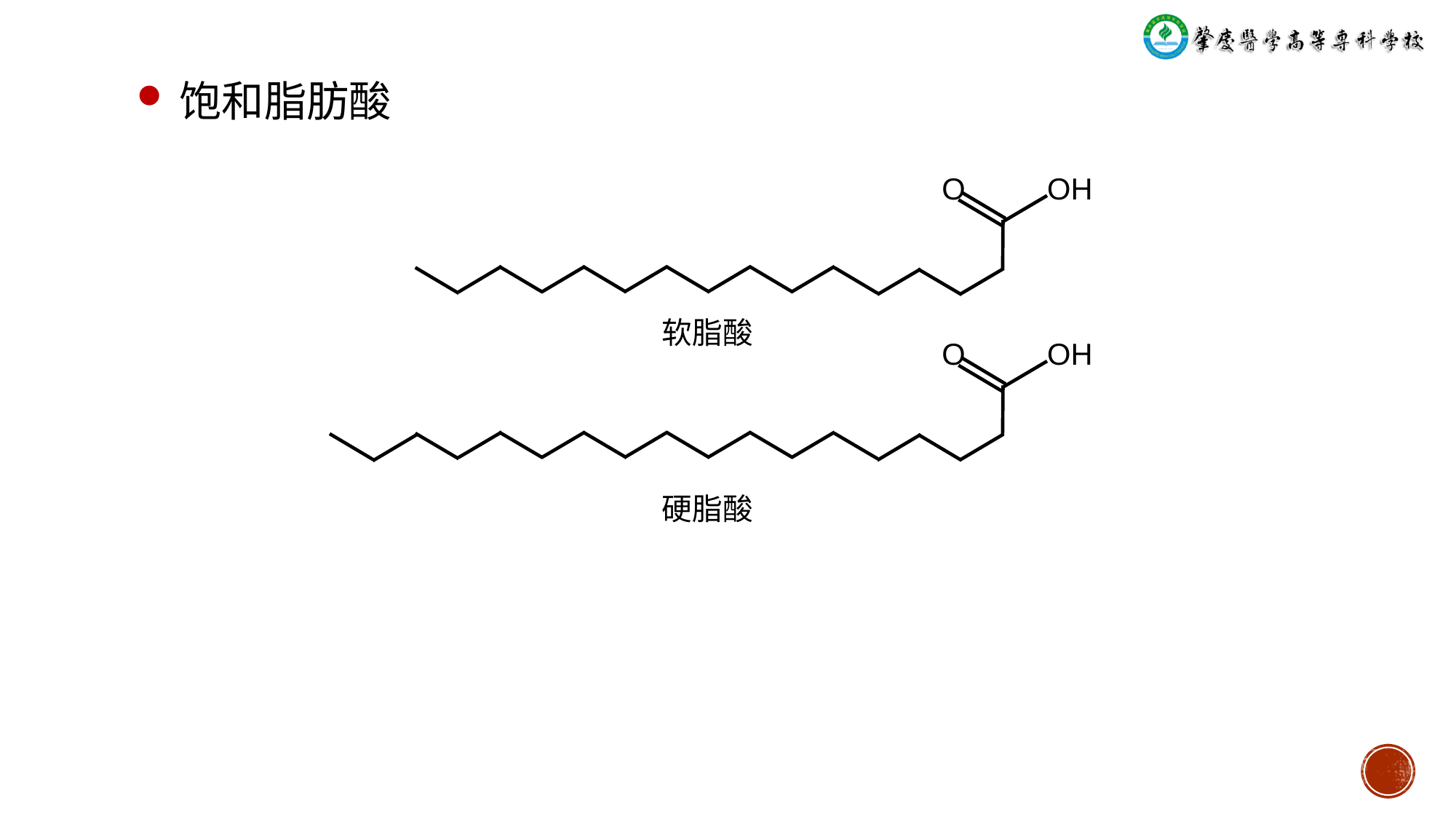

饱和脂肪酸
O
OH
软脂酸
O
OH
硬脂酸